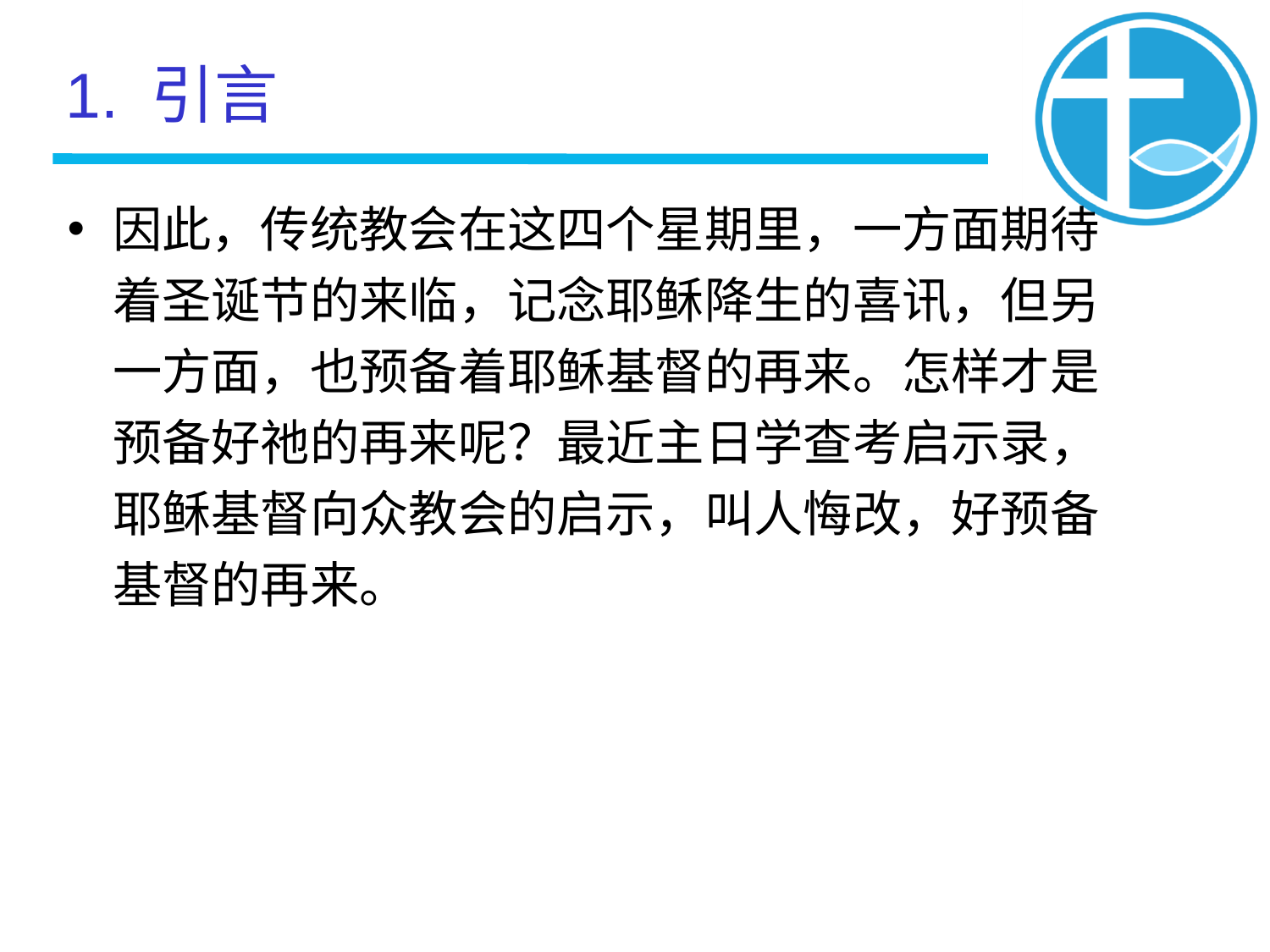

1. 引言
因此，传统教会在这四个星期里，一方面期待着圣诞节的来临，记念耶稣降生的喜讯，但另一方面，也预备着耶稣基督的再来。怎样才是预备好祂的再来呢？最近主日学查考启示录，耶稣基督向众教会的启示，叫人悔改，好预备基督的再来。